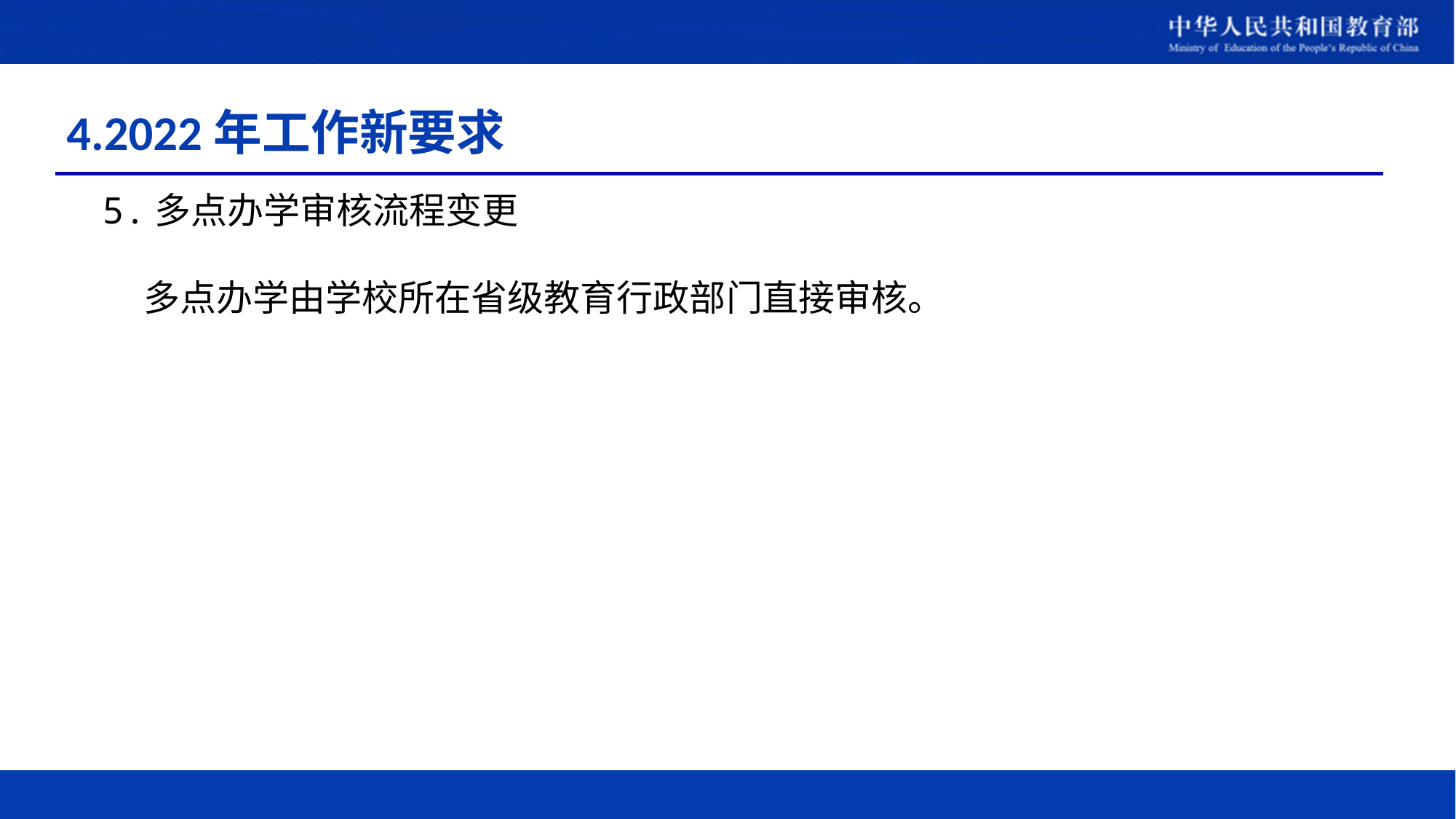

# 4.2022年工作新要求
5.多点办学审核流程变更

    多点办学由学校所在省级教育行政部门直接审核。
31